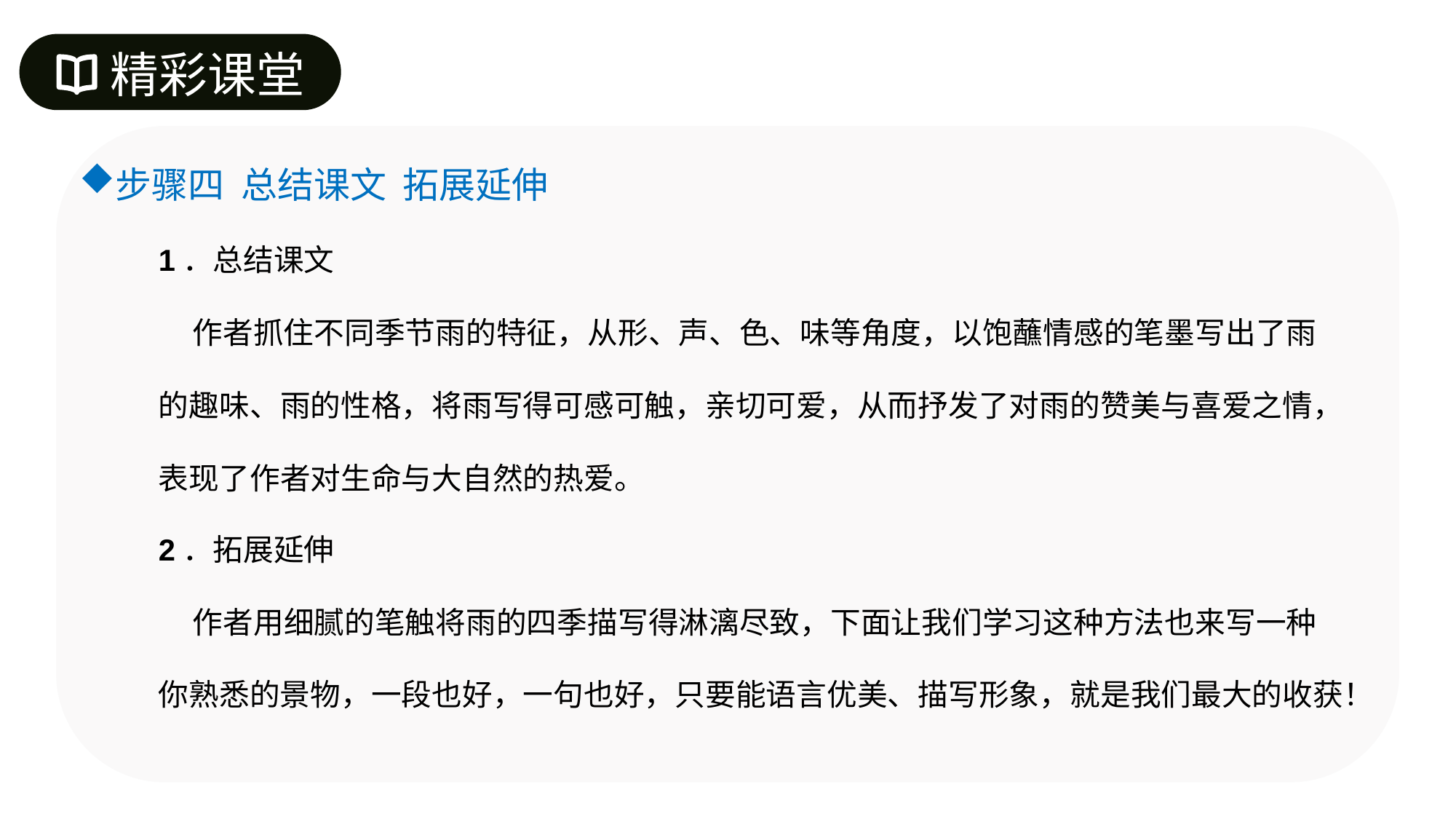

精彩课堂

步骤四  总结课文  拓展延伸
1．总结课文
    作者抓住不同季节雨的特征，从形、声、色、味等角度，以饱蘸情感的笔墨写出了雨的趣味、雨的性格，将雨写得可感可触，亲切可爱，从而抒发了对雨的赞美与喜爱之情，表现了作者对生命与大自然的热爱。
2．拓展延伸
    作者用细腻的笔触将雨的四季描写得淋漓尽致，下面让我们学习这种方法也来写一种你熟悉的景物，一段也好，一句也好，只要能语言优美、描写形象，就是我们最大的收获！